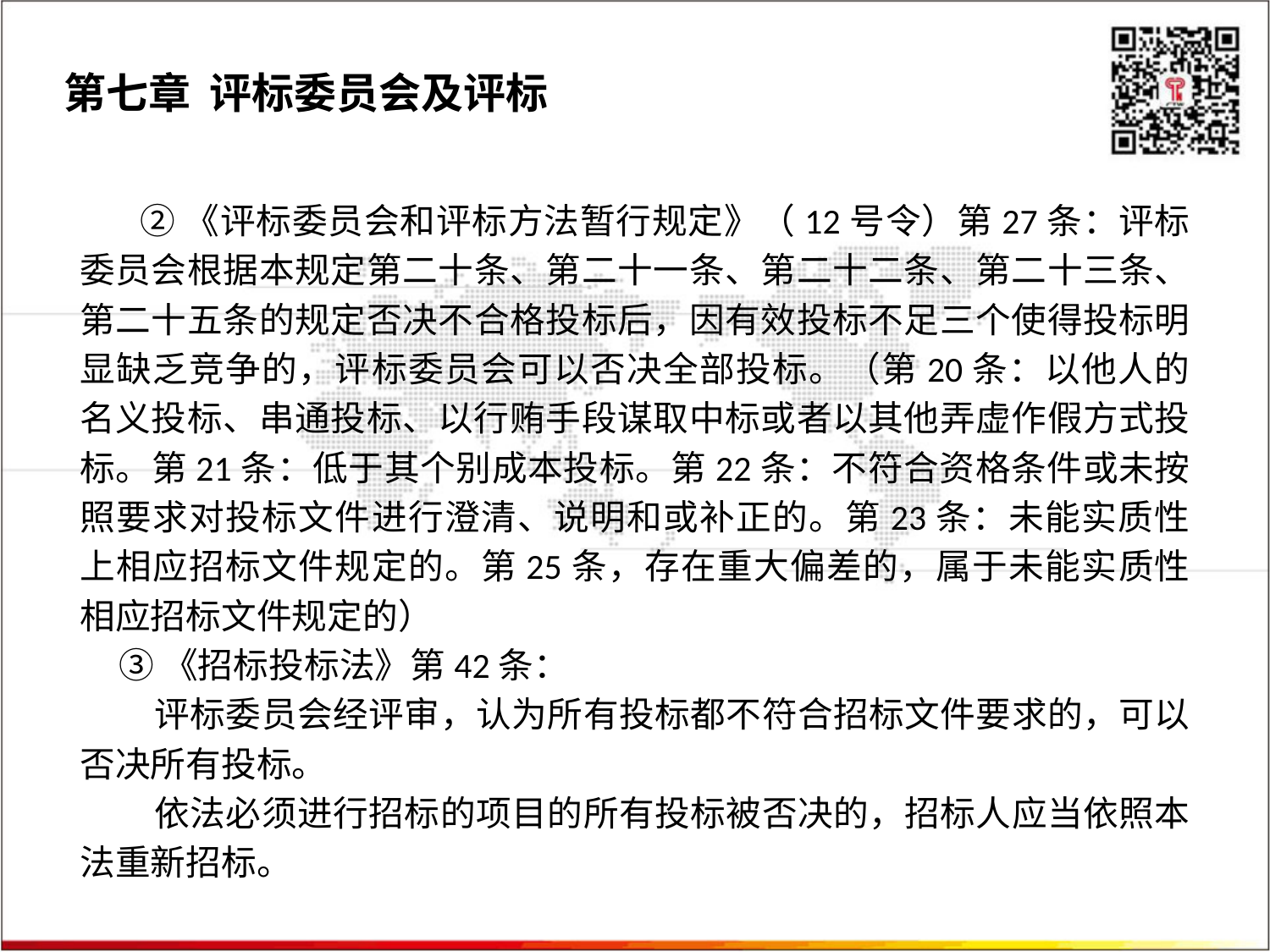

第七章  评标委员会及评标
       ②《评标委员会和评标方法暂行规定》（12号令）第27条：评标委员会根据本规定第二十条、第二十一条、第二十二条、第二十三条、第二十五条的规定否决不合格投标后，因有效投标不足三个使得投标明显缺乏竞争的，评标委员会可以否决全部投标。（第20条：以他人的名义投标、串通投标、以行贿手段谋取中标或者以其他弄虚作假方式投标。第21条：低于其个别成本投标。第22条：不符合资格条件或未按照要求对投标文件进行澄清、说明和或补正的。第23条：未能实质性上相应招标文件规定的。第25条，存在重大偏差的，属于未能实质性相应招标文件规定的）
     ③《招标投标法》第42条：
        评标委员会经评审，认为所有投标都不符合招标文件要求的，可以否决所有投标。
        依法必须进行招标的项目的所有投标被否决的，招标人应当依照本法重新招标。